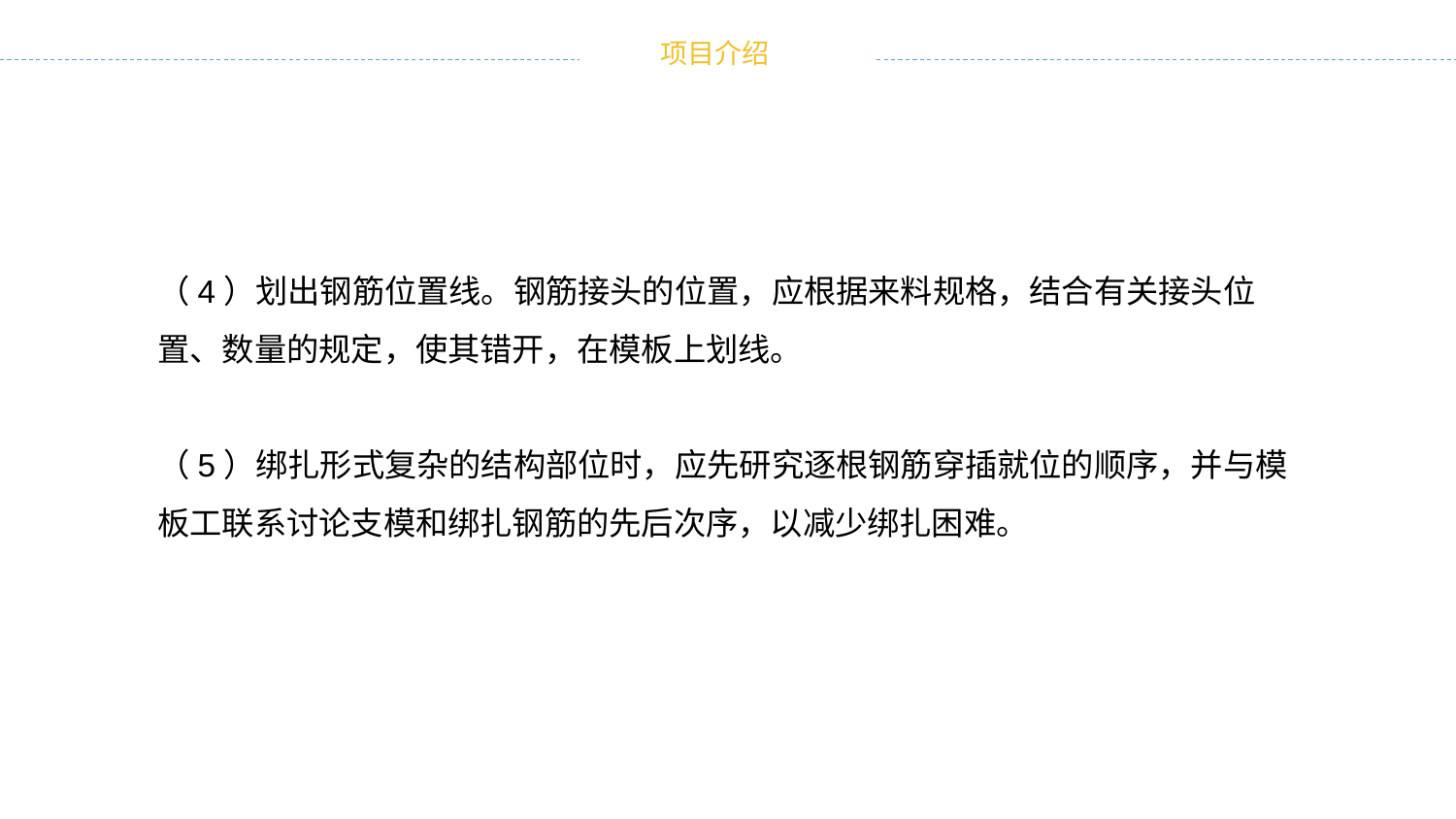

（4）划出钢筋位置线。钢筋接头的位置，应根据来料规格，结合有关接头位置、数量的规定，使其错开，在模板上划线。

（5）绑扎形式复杂的结构部位时，应先研究逐根钢筋穿插就位的顺序，并与模板工联系讨论支模和绑扎钢筋的先后次序，以减少绑扎困难。